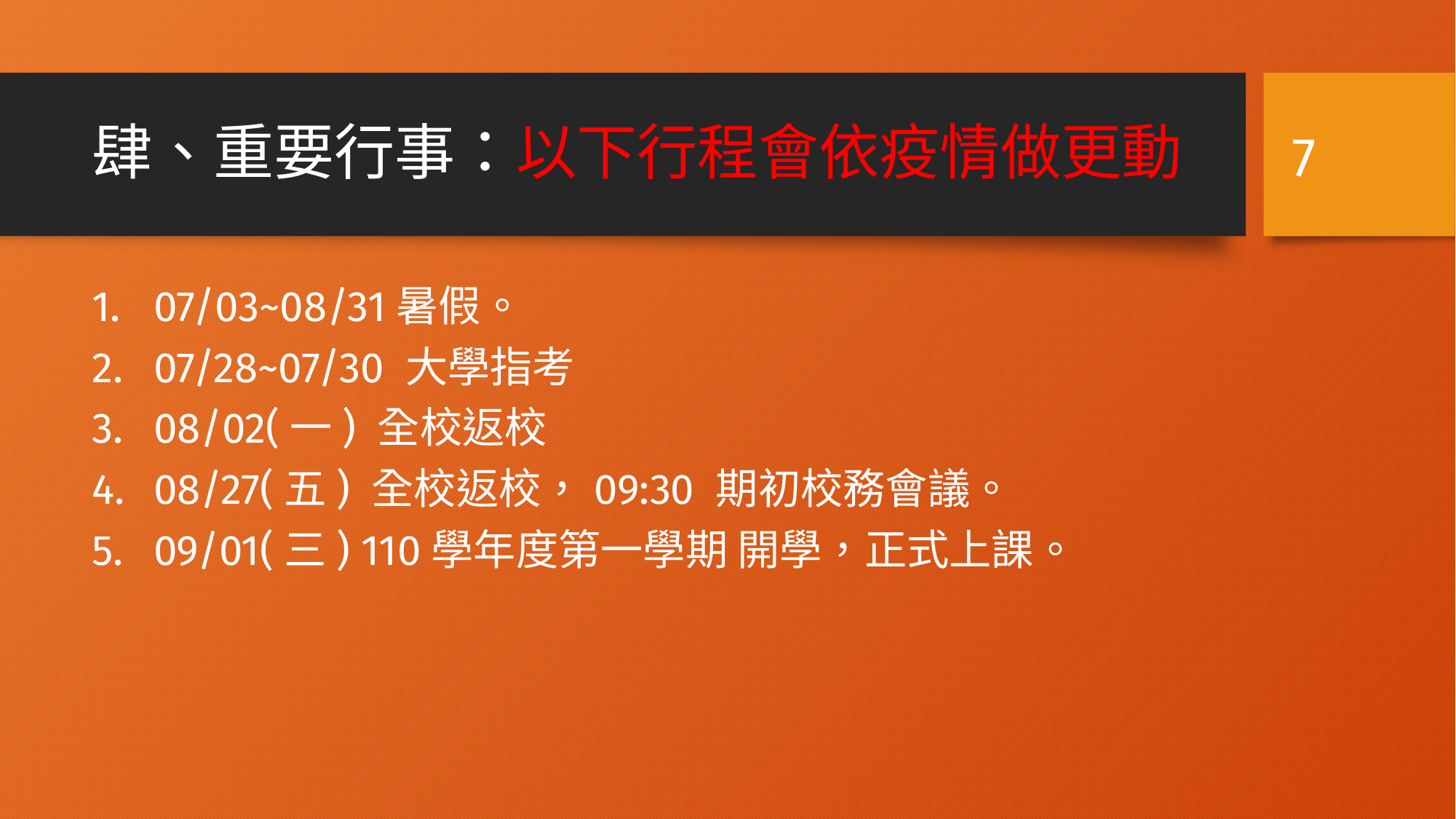

7
# 肆、重要行事：以下行程會依疫情做更動
07/03~08/31暑假。
07/28~07/30 大學指考
08/02(一) 全校返校
08/27(五) 全校返校，09:30 期初校務會議。
09/01(三) 110學年度第一學期 開學，正式上課。